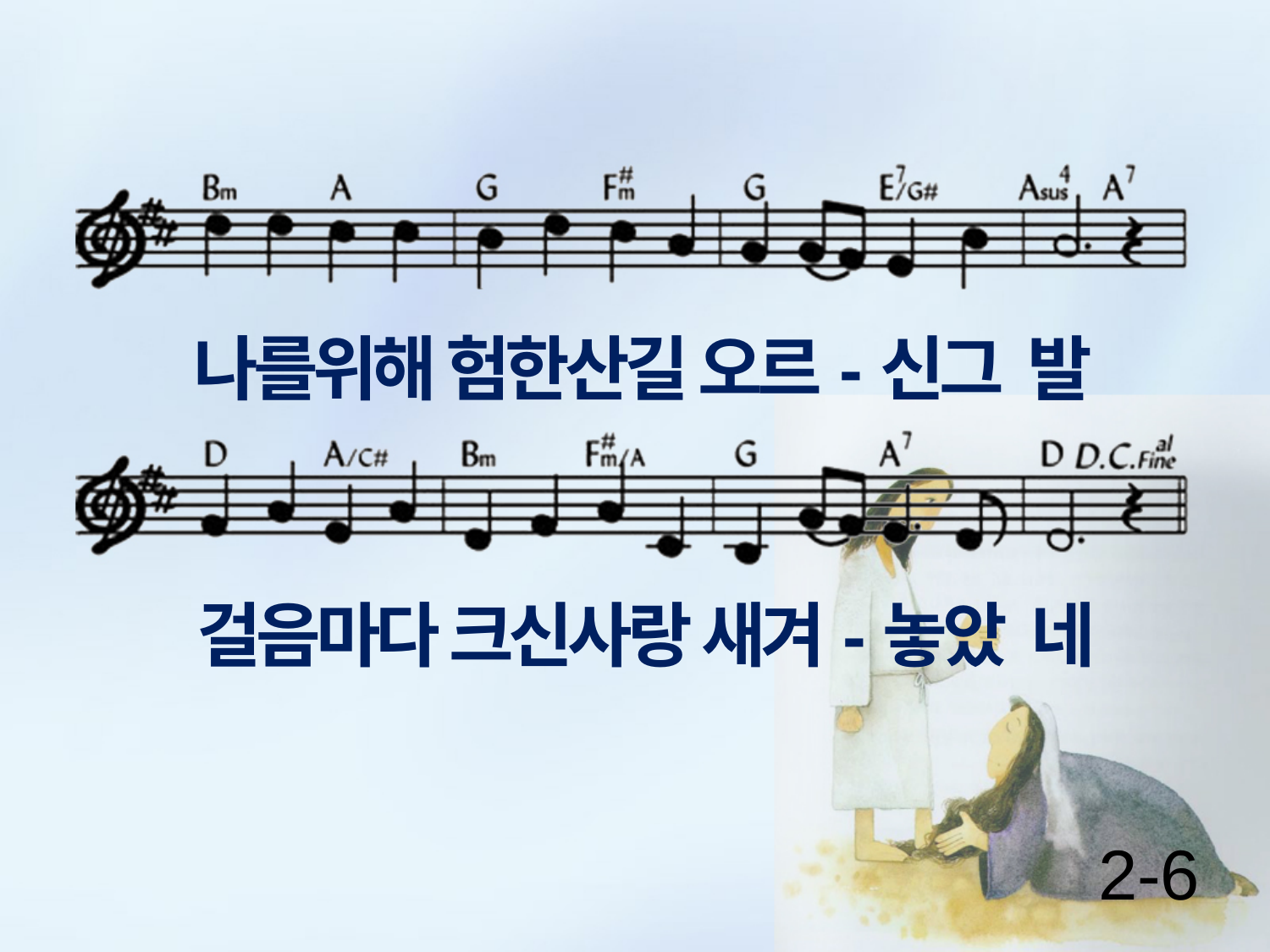

나를위해 험한산길 오르-신그  발
걸음마다 크신사랑 새겨-놓았  네
2-6